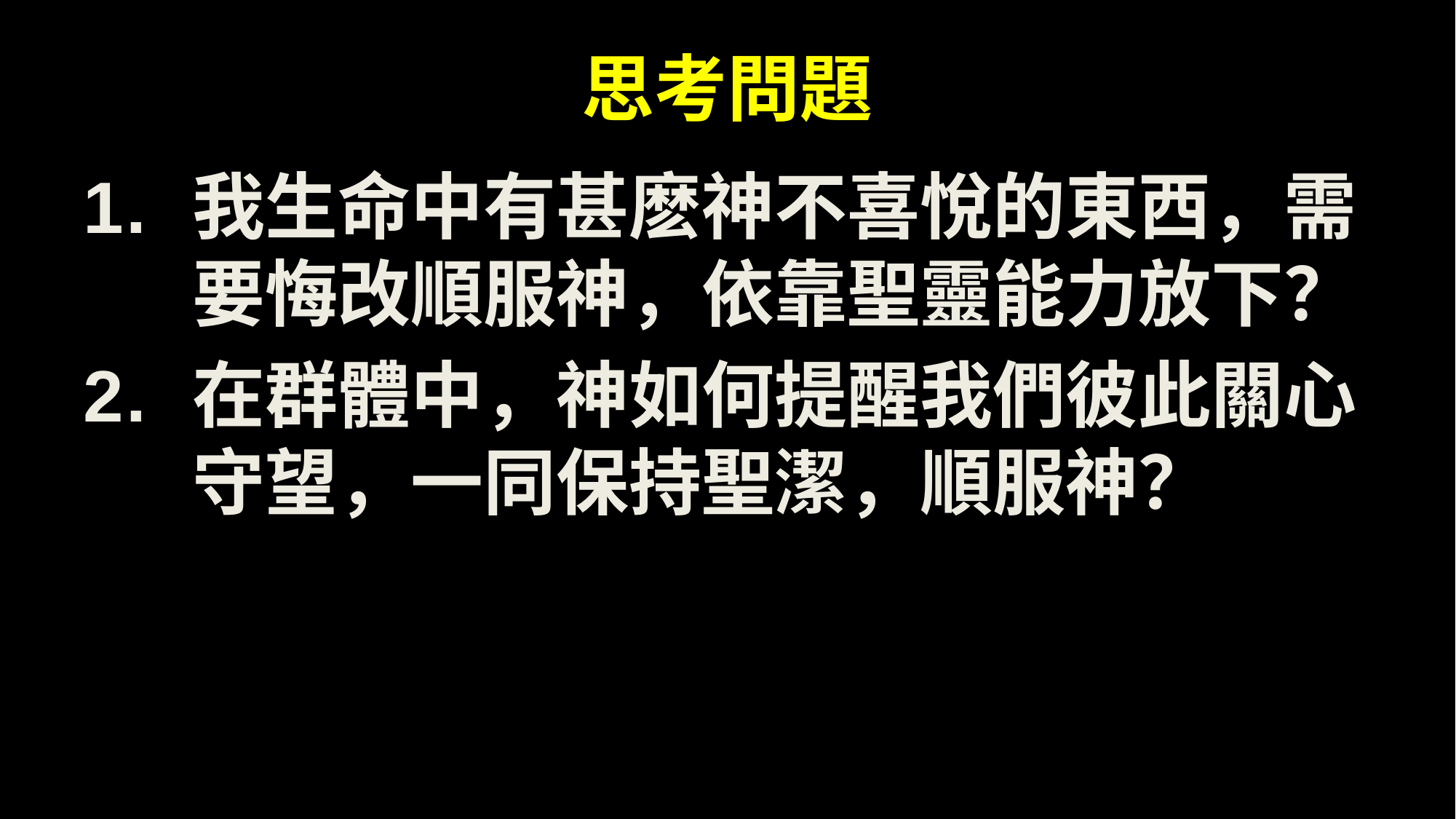

# 思考問題
我生命中有甚麽神不喜悅的東西，需要悔改順服神，依靠聖靈能力放下？
在群體中，神如何提醒我們彼此關心守望，一同保持聖潔，順服神？